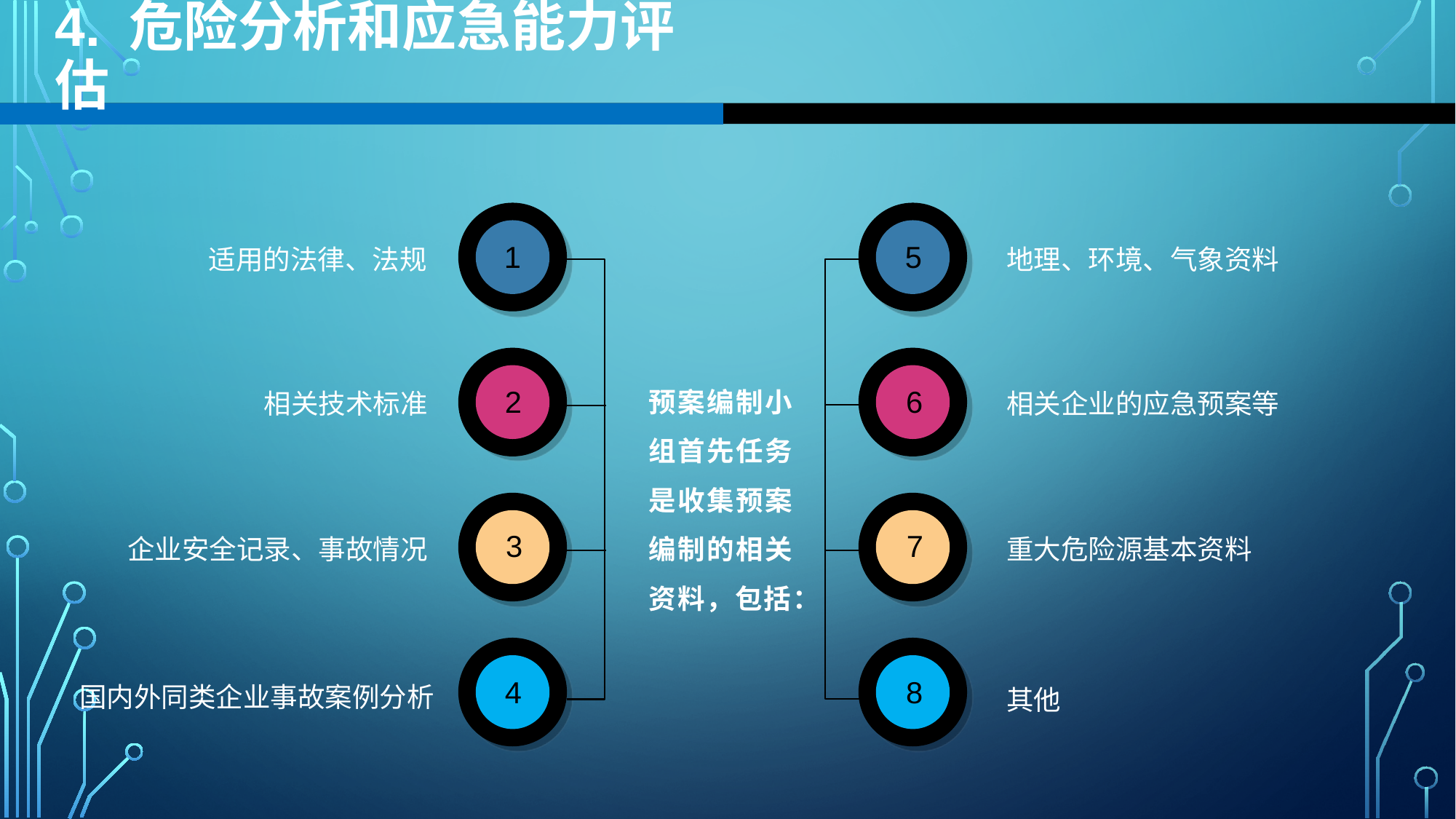

4. 危险分析和应急能力评估

1
5
适用的法律、法规
地理、环境、气象资料

预案编制小组首先任务是收集预案编制的相关资料，包括：
2
6
相关企业的应急预案等
相关技术标准

3
7
重大危险源基本资料
企业安全记录、事故情况

4
8
国内外同类企业事故案例分析
其他